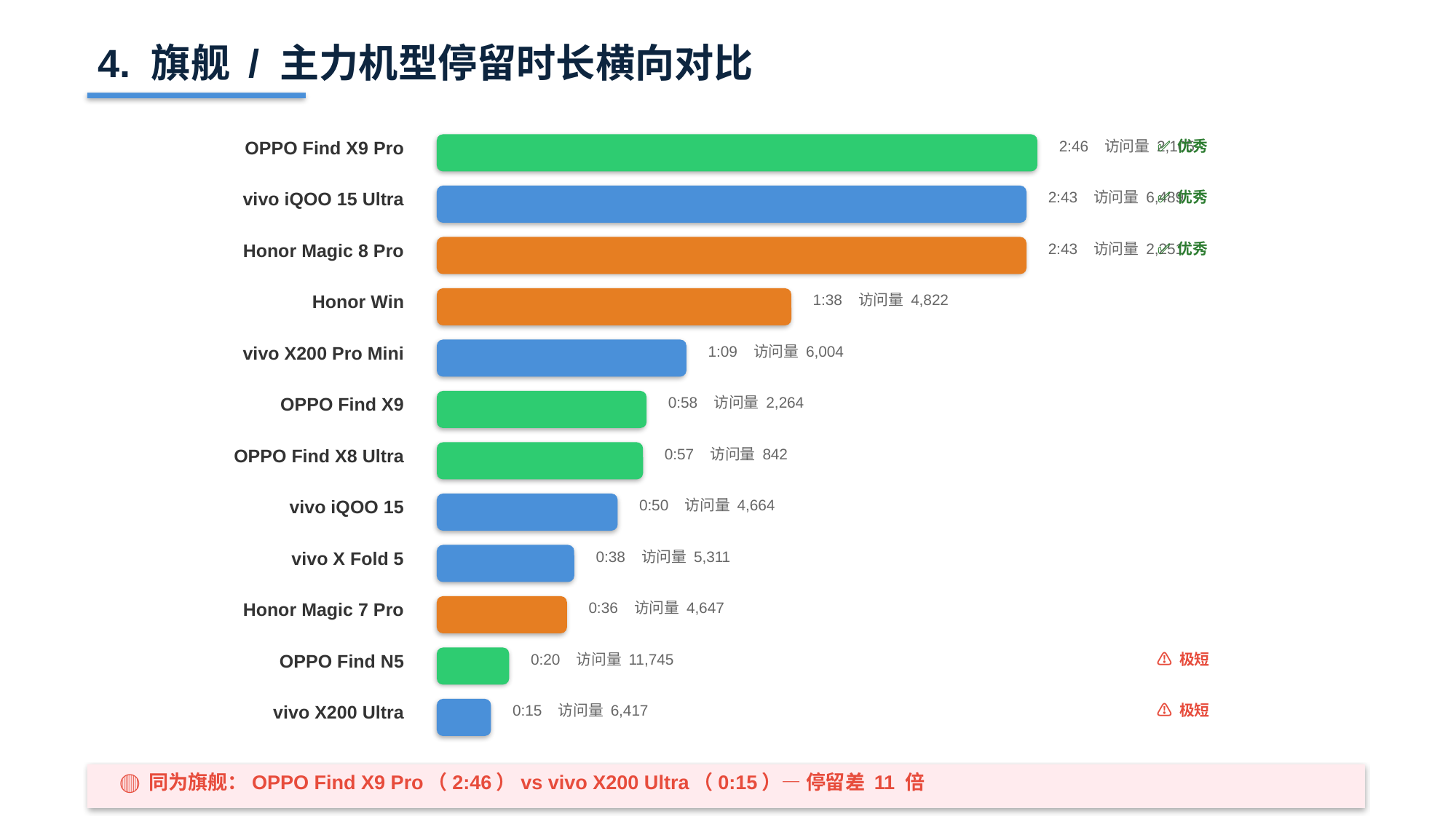

4. 旗舰 / 主力机型停留时长横向对比

OPPO Find X9 Pro
2:46   访问量 2,105
✅ 优秀

vivo iQOO 15 Ultra
2:43   访问量 6,489
✅ 优秀

Honor Magic 8 Pro
2:43   访问量 2,251
✅ 优秀

Honor Win
1:38   访问量 4,822

vivo X200 Pro Mini
1:09   访问量 6,004

OPPO Find X9
0:58   访问量 2,264

OPPO Find X8 Ultra
0:57   访问量 842

vivo iQOO 15
0:50   访问量 4,664

vivo X Fold 5
0:38   访问量 5,311

Honor Magic 7 Pro
0:36   访问量 4,647

OPPO Find N5
0:20   访问量 11,745
⚠️ 极短

vivo X200 Ultra
0:15   访问量 6,417
⚠️ 极短

🔴 同为旗舰：OPPO Find X9 Pro（2:46）vs vivo X200 Ultra（0:15）— 停留差 11 倍